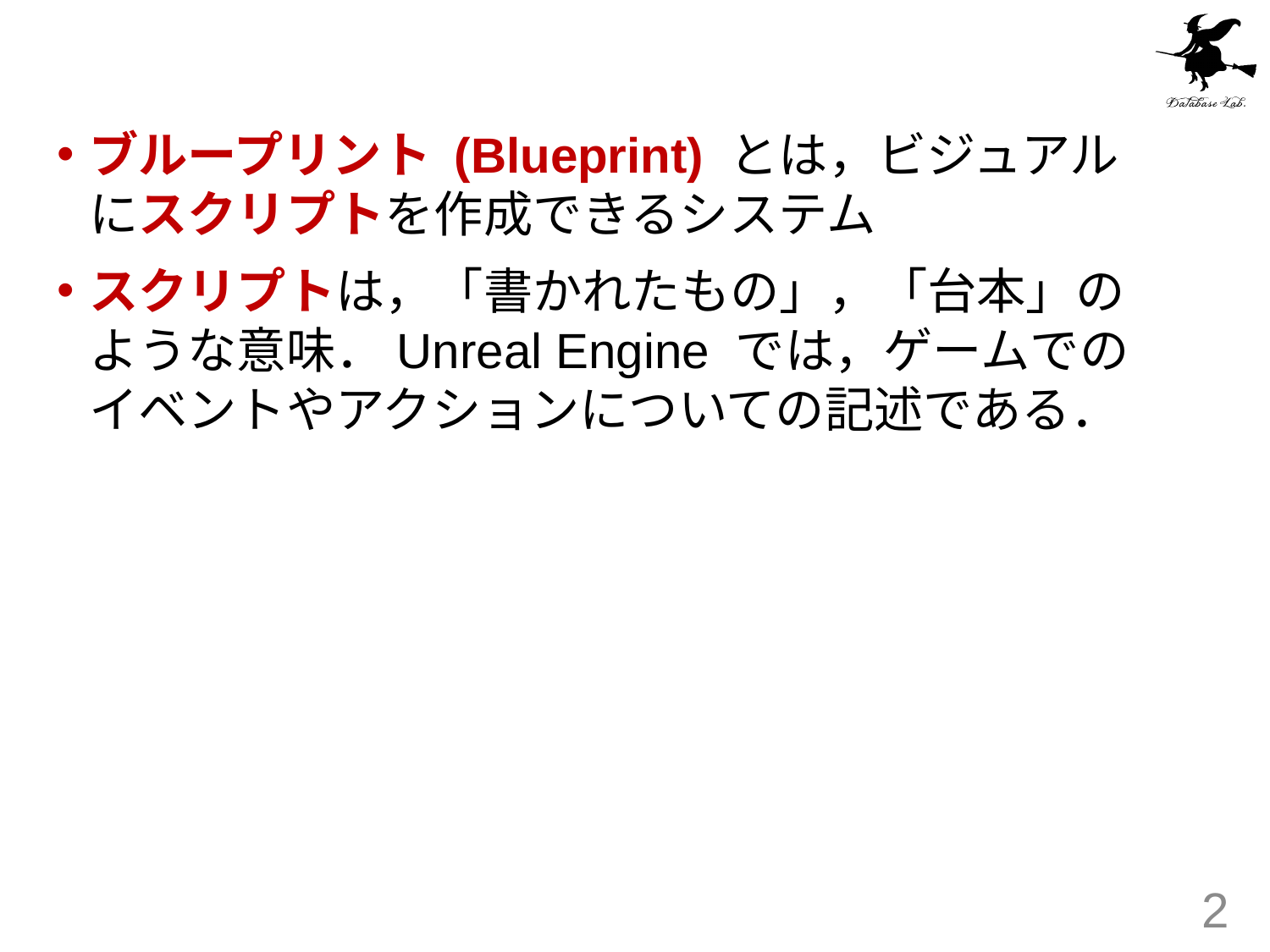

#
ブループリント (Blueprint) とは，ビジュアルにスクリプトを作成できるシステム
スクリプトは，「書かれたもの」，「台本」のような意味．Unreal Engine では，ゲームでのイベントやアクションについての記述である．
2